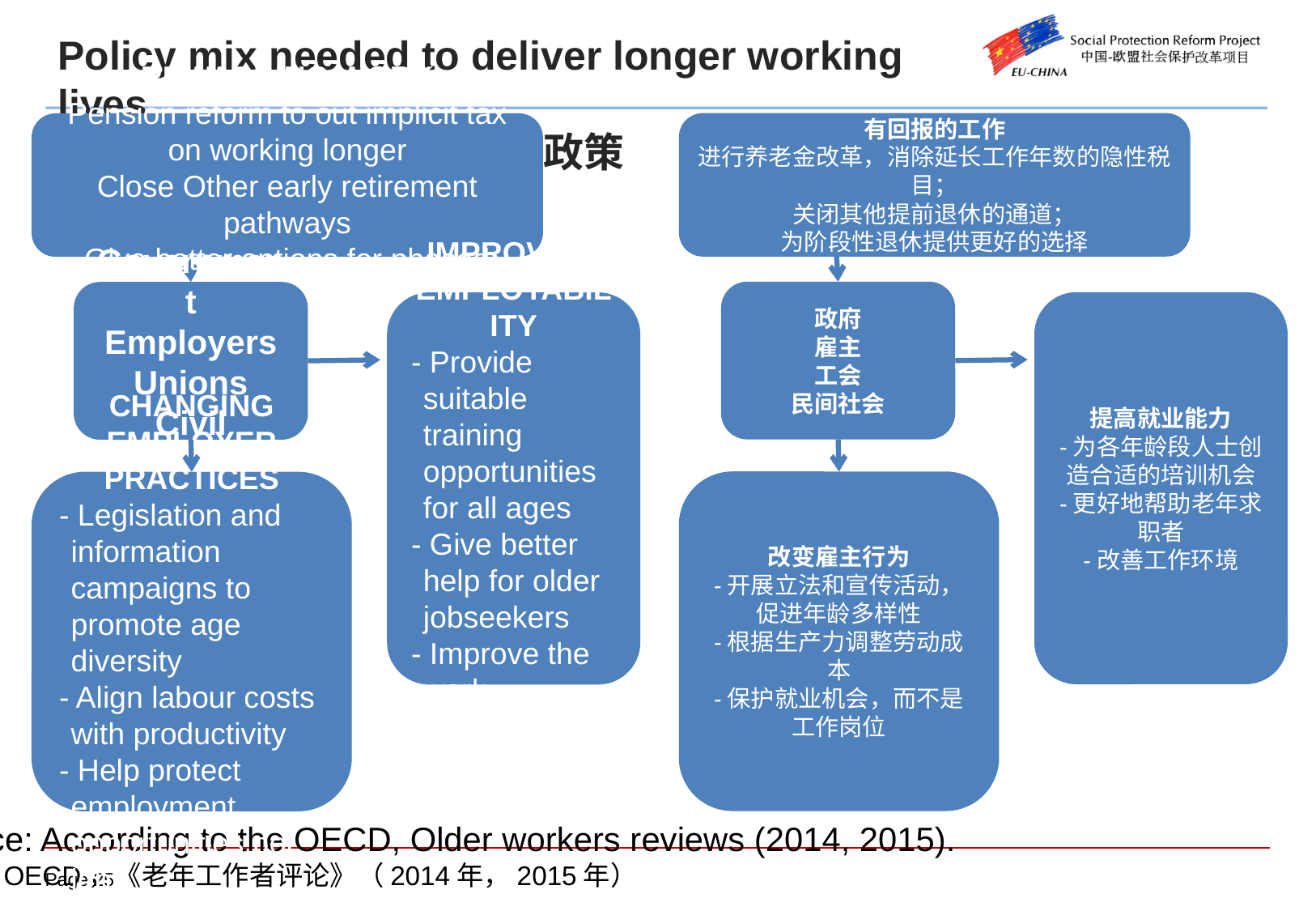

Policy mix needed to deliver longer working lives
延长工作年数所必须的组合政策
有回报的工作
进行养老金改革，消除延长工作年数的隐性税目；
关闭其他提前退休的通道；
为阶段性退休提供更好的选择
REWARDING WORK
Pension reform to out implicit tax on working longer
Close Other early retirement pathways
Give better options for phased retirement
政府
雇主
工会
民间社会
Government
Employers
Unions
Civil society
提高就业能力
-为各年龄段人士创造合适的培训机会
-更好地帮助老年求职者
-改善工作环境
IMPROVING EMPLOYABILITY
- Provide suitable training opportunities for all ages
- Give better help for older jobseekers
- Improve the work environment
改变雇主行为
-开展立法和宣传活动，促进年龄多样性
-根据生产力调整劳动成本
-保护就业机会，而不是工作岗位
CHANGING EMPLOYER PRACTICES
- Legislation and information campaigns to promote age diversity
- Align labour costs with productivity
- Help protect employment opportunities not jobs
Source: According to the OECD, Older workers reviews (2014, 2015).
来源：OECD，《老年工作者评论》（2014年，2015年）